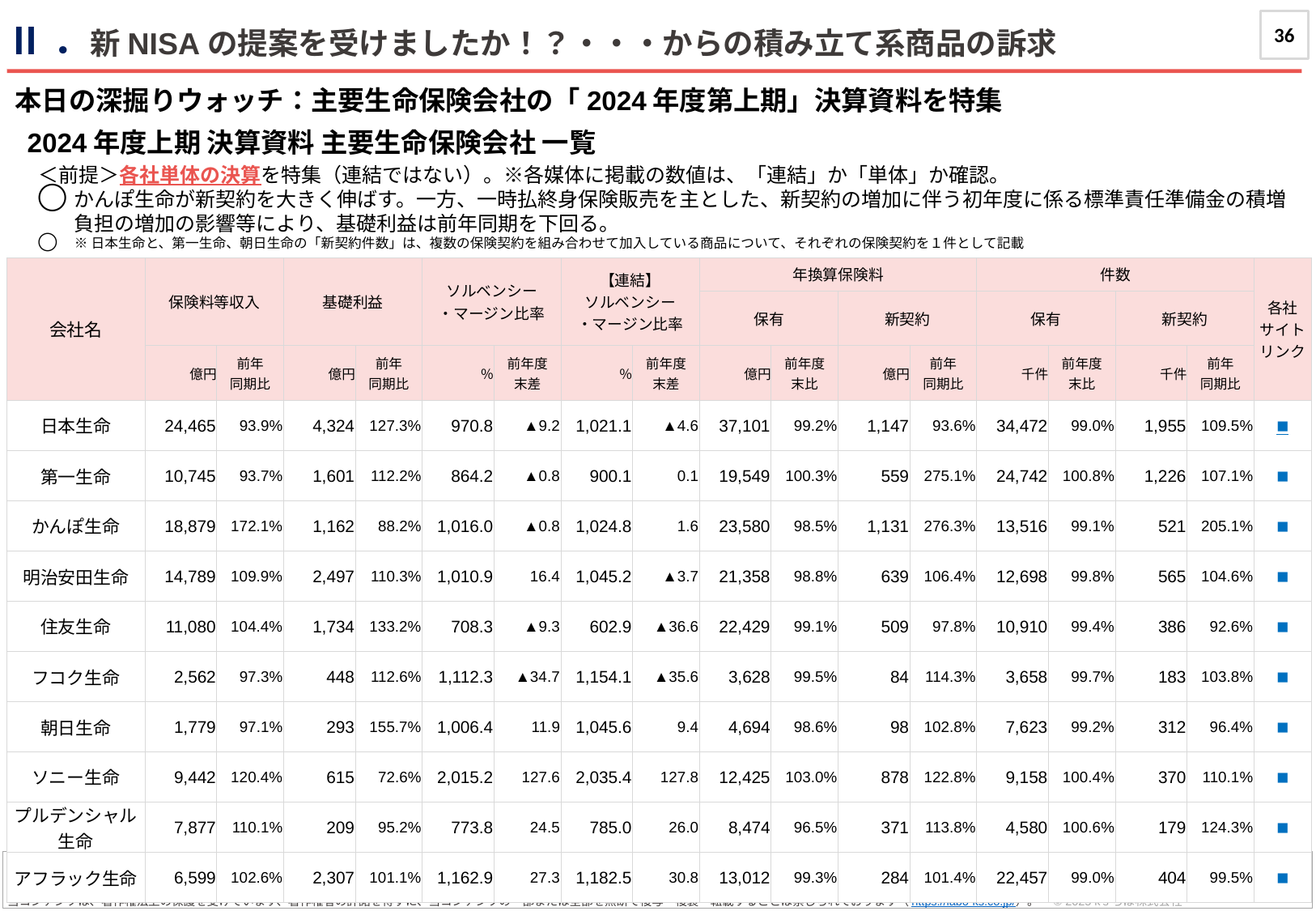

36
Ⅱ．新NISAの提案を受けましたか！？・・・からの積み立て系商品の訴求
journal
本日の深掘りウォッチ：主要生命保険会社の「2024年度第上期」決算資料を特集
2024年度上期 決算資料 主要生命保険会社 一覧
＜前提＞各社単体の決算を特集（連結ではない）。※各媒体に掲載の数値は、「連結」か「単体」か確認。
かんぽ生命が新契約を大きく伸ばす。一方、一時払終身保険販売を主とした、新契約の増加に伴う初年度に係る標準責任準備金の積増負担の増加の影響等により、基礎利益は前年同期を下回る。
※日本生命と、第一生命、朝日生命の「新契約件数」は、複数の保険契約を組み合わせて加入している商品について、それぞれの保険契約を１件として記載
| 会社名 | 保険料等収入 |  | 基礎利益 |  | ソルベンシー ・マージン比率 |  | 【連結】 ソルベンシー ・マージン比率 |  | 年換算保険料 |  |  |  | 件数 |  |  |  | 各社 サイト リンク |
| --- | --- | --- | --- | --- | --- | --- | --- | --- | --- | --- | --- | --- | --- | --- | --- | --- | --- |
|  |  |  |  |  |  |  |  |  | 保有 |  | 新契約 |  | 保有 |  | 新契約 |  |  |
|  | 億円 | 前年 同期比 | 億円 | 前年 同期比 | ％ | 前年度 末差 | ％ | 前年度 末差 | 億円 | 前年度 末比 | 億円 | 前年 同期比 | 千件 | 前年度 末比 | 千件 | 前年 同期比 |  |
| 日本生命 | 24,465 | 93.9% | 4,324 | 127.3% | 970.8 | ▲9.2 | 1,021.1 | ▲4.6 | 37,101 | 99.2% | 1,147 | 93.6% | 34,472 | 99.0% | 1,955 | 109.5% | ■ |
| 第一生命 | 10,745 | 93.7% | 1,601 | 112.2% | 864.2 | ▲0.8 | 900.1 | 0.1 | 19,549 | 100.3% | 559 | 275.1% | 24,742 | 100.8% | 1,226 | 107.1% | ■ |
| かんぽ生命 | 18,879 | 172.1% | 1,162 | 88.2% | 1,016.0 | ▲0.8 | 1,024.8 | 1.6 | 23,580 | 98.5% | 1,131 | 276.3% | 13,516 | 99.1% | 521 | 205.1% | ■ |
| 明治安田生命 | 14,789 | 109.9% | 2,497 | 110.3% | 1,010.9 | 16.4 | 1,045.2 | ▲3.7 | 21,358 | 98.8% | 639 | 106.4% | 12,698 | 99.8% | 565 | 104.6% | ■ |
| 住友生命 | 11,080 | 104.4% | 1,734 | 133.2% | 708.3 | ▲9.3 | 602.9 | ▲36.6 | 22,429 | 99.1% | 509 | 97.8% | 10,910 | 99.4% | 386 | 92.6% | ■ |
| フコク生命 | 2,562 | 97.3% | 448 | 112.6% | 1,112.3 | ▲34.7 | 1,154.1 | ▲35.6 | 3,628 | 99.5% | 84 | 114.3% | 3,658 | 99.7% | 183 | 103.8% | ■ |
| 朝日生命 | 1,779 | 97.1% | 293 | 155.7% | 1,006.4 | 11.9 | 1,045.6 | 9.4 | 4,694 | 98.6% | 98 | 102.8% | 7,623 | 99.2% | 312 | 96.4% | ■ |
| ソニー生命 | 9,442 | 120.4% | 615 | 72.6% | 2,015.2 | 127.6 | 2,035.4 | 127.8 | 12,425 | 103.0% | 878 | 122.8% | 9,158 | 100.4% | 370 | 110.1% | ■ |
| プルデンシャル生命 | 7,877 | 110.1% | 209 | 95.2% | 773.8 | 24.5 | 785.0 | 26.0 | 8,474 | 96.5% | 371 | 113.8% | 4,580 | 100.6% | 179 | 124.3% | ■ |
| アフラック生命 | 6,599 | 102.6% | 2,307 | 101.1% | 1,162.9 | 27.3 | 1,182.5 | 30.8 | 13,012 | 99.3% | 284 | 101.4% | 22,457 | 99.0% | 404 | 99.5% | ■ |